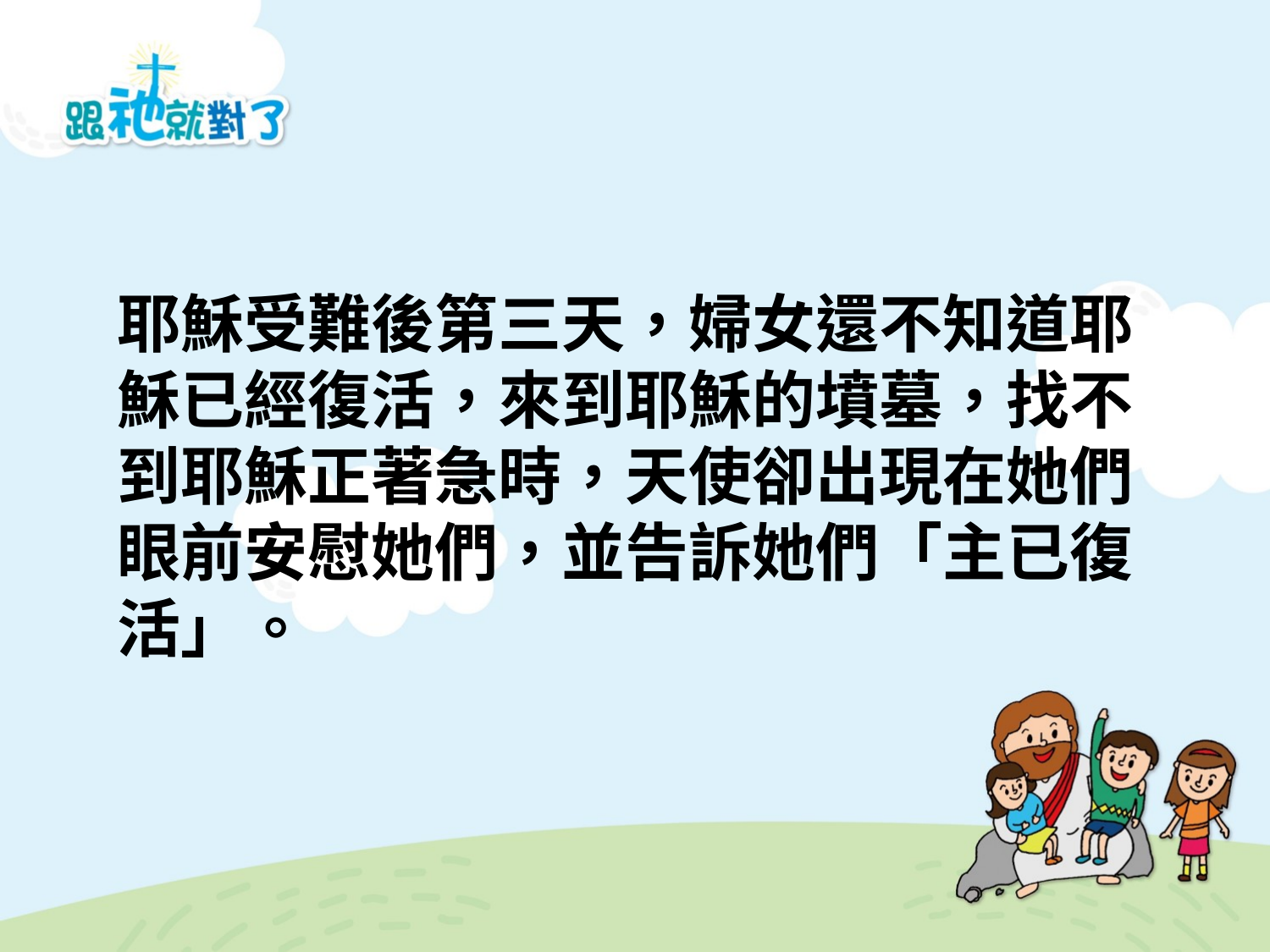

耶穌受難後第三天，婦女還不知道耶穌已經復活，來到耶穌的墳墓，找不到耶穌正著急時，天使卻出現在她們眼前安慰她們，並告訴她們「主已復活」。